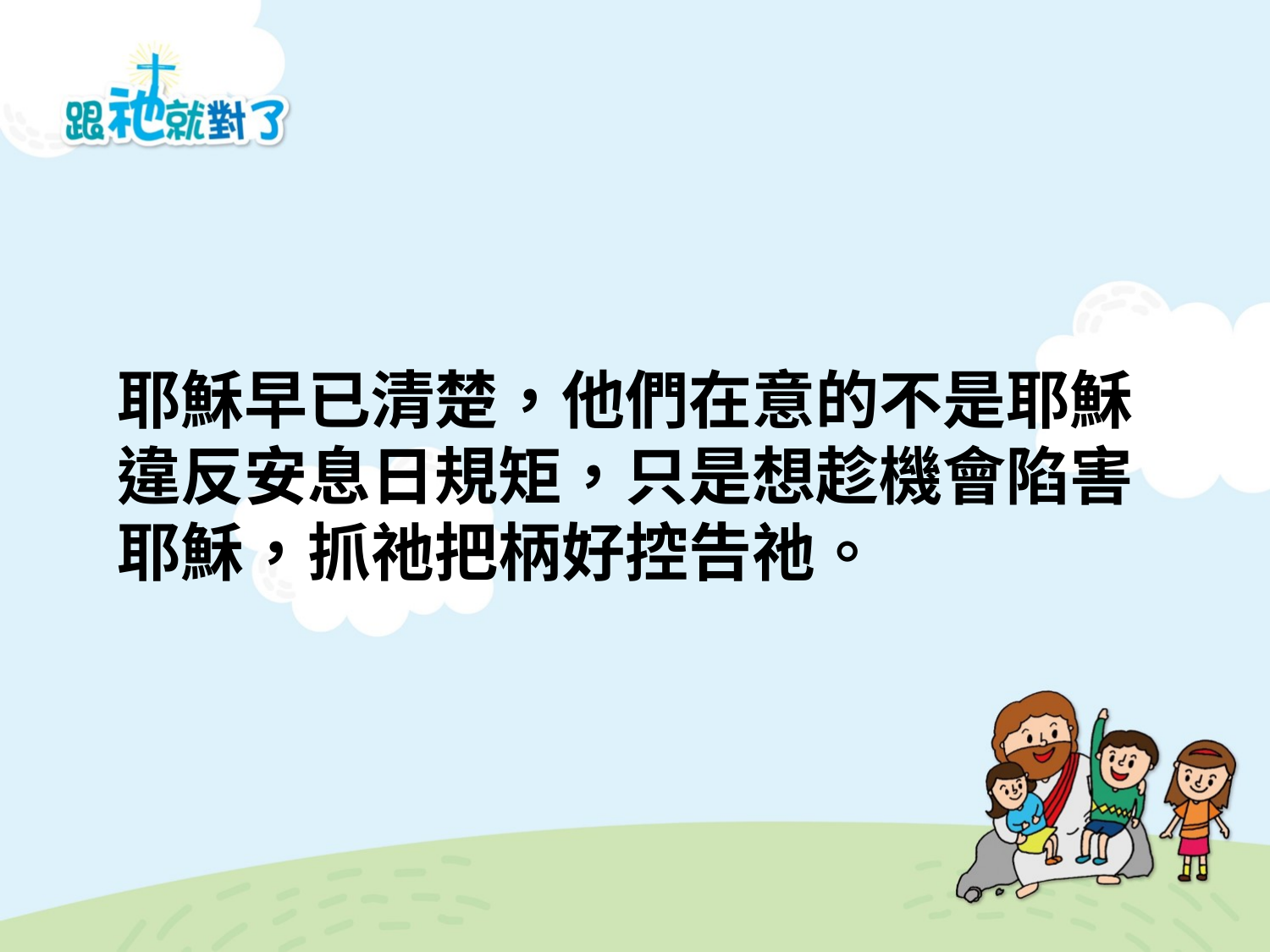

耶穌早已清楚，他們在意的不是耶穌違反安息日規矩，只是想趁機會陷害耶穌，抓祂把柄好控告祂。